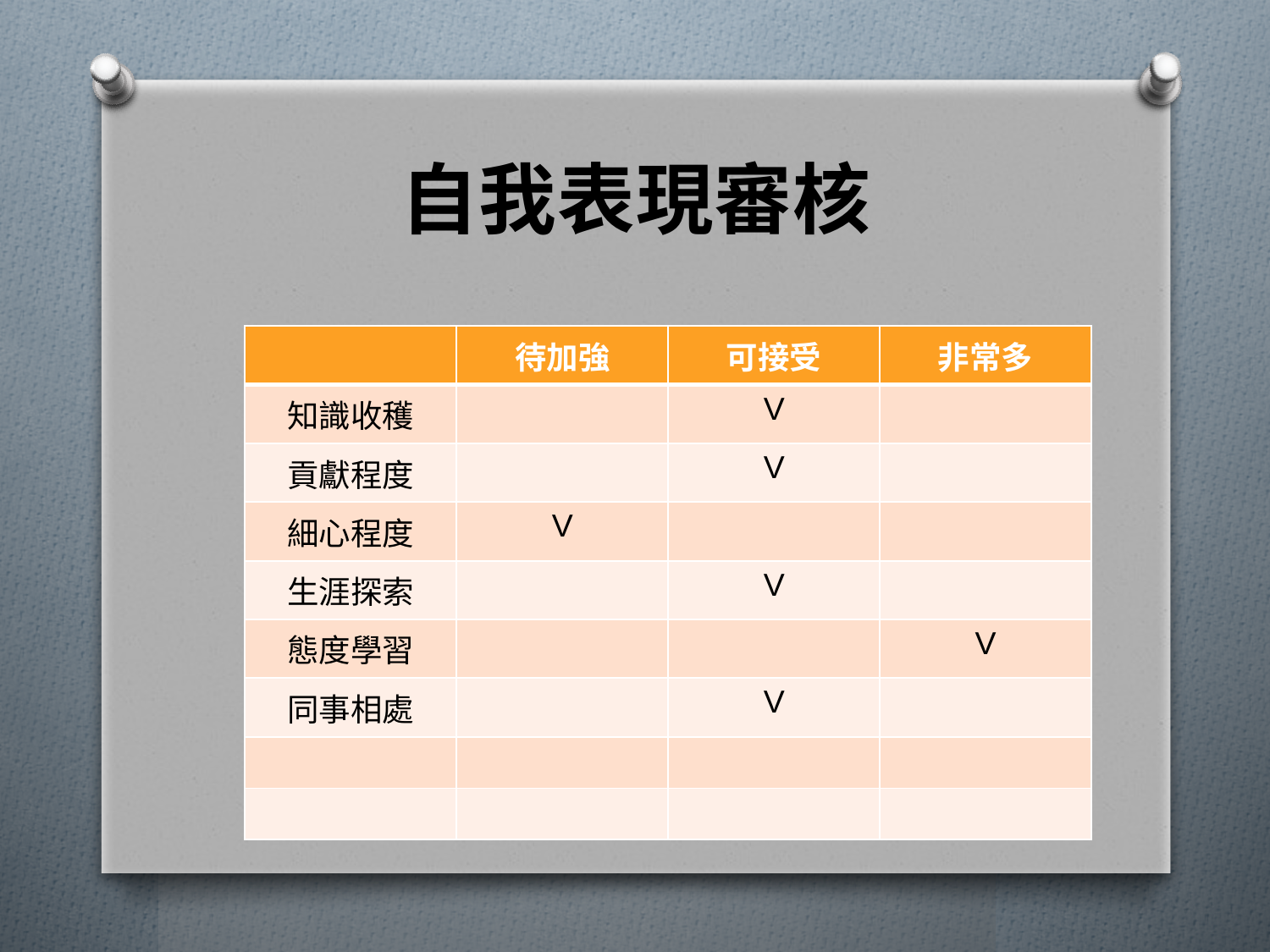

# 自我表現審核
|  | 待加強 | 可接受 | 非常多 |
| --- | --- | --- | --- |
| 知識收穫 |  | V |  |
| 貢獻程度 |  | V |  |
| 細心程度 | V |  |  |
| 生涯探索 |  | V |  |
| 態度學習 |  |  | V |
| 同事相處 |  | V |  |
|  |  |  |  |
|  |  |  |  |